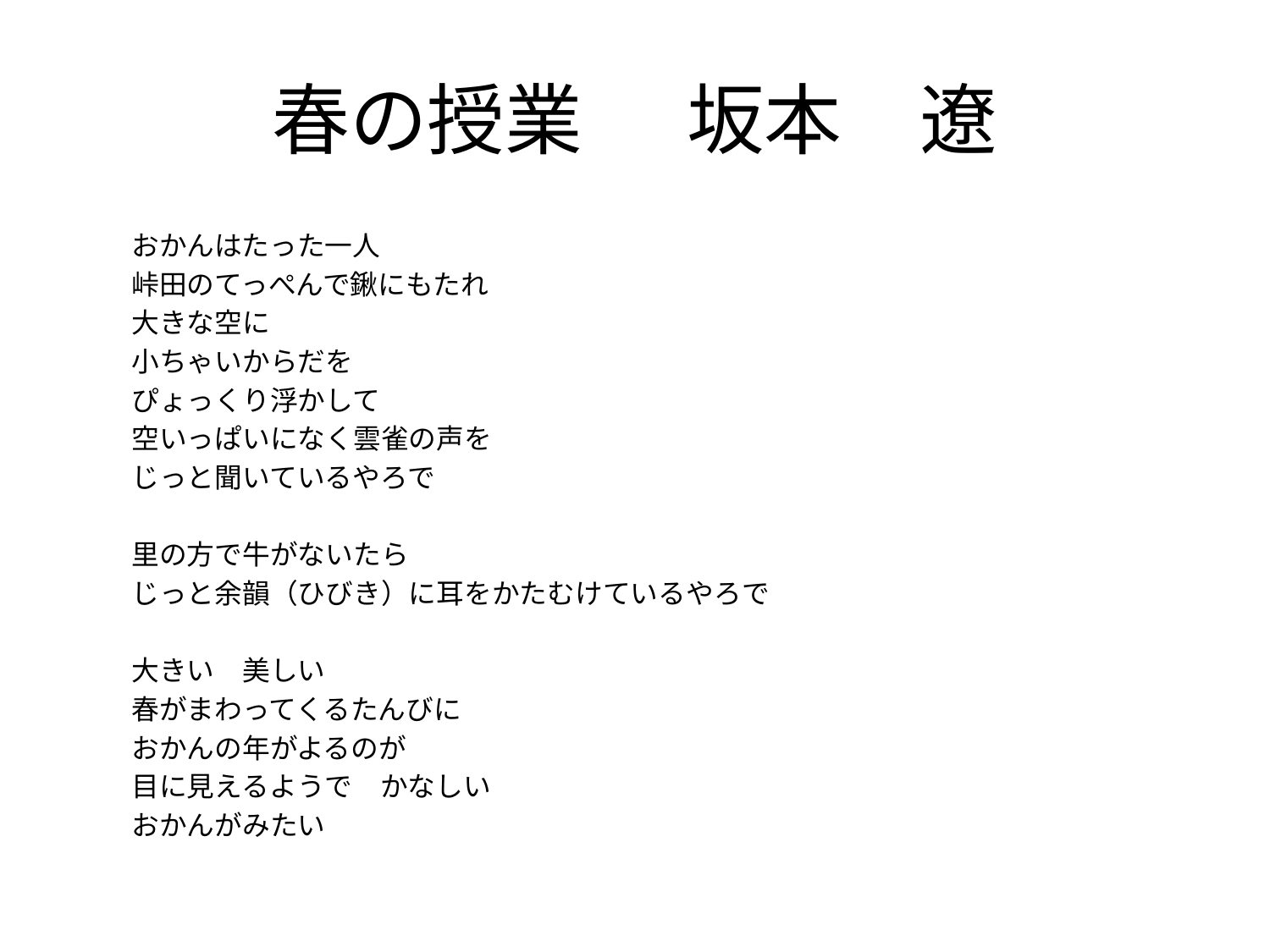

# 春の授業      坂本　遼
　　おかんはたった一人
　　峠田のてっぺんで鍬にもたれ
　　大きな空に
　　小ちゃいからだを
　　ぴょっくり浮かして
　　空いっぱいになく雲雀の声を
　　じっと聞いているやろで

　　里の方で牛がないたら
　　じっと余韻（ひびき）に耳をかたむけているやろで

　　大きい　美しい
　　春がまわってくるたんびに
　　おかんの年がよるのが
　　目に見えるようで　かなしい
　　おかんがみたい